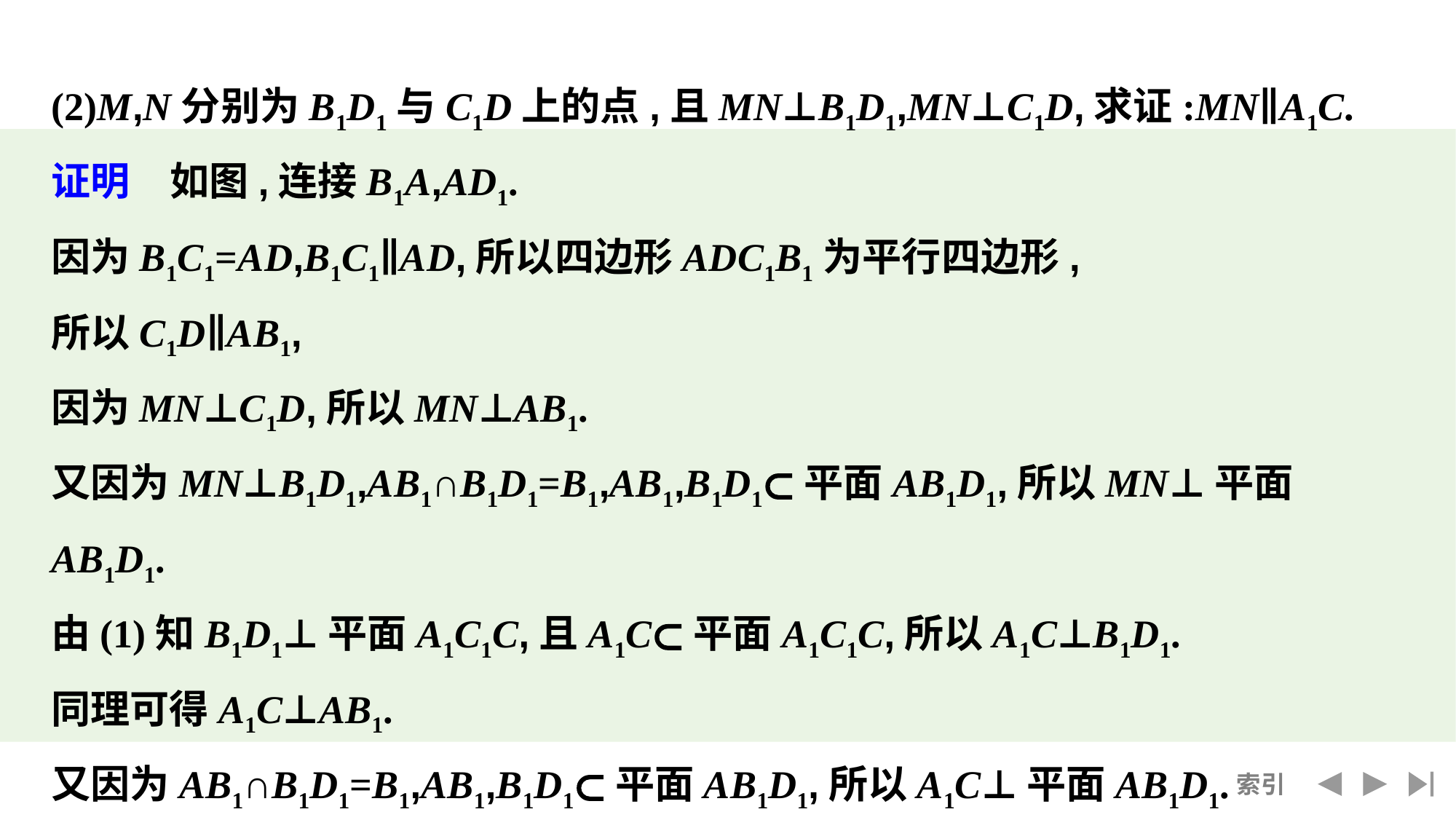

(2)M,N分别为B1D1与C1D上的点,且MN⊥B1D1,MN⊥C1D,求证:MN∥A1C.
证明　如图,连接B1A,AD1.
因为B1C1=AD,B1C1∥AD,所以四边形ADC1B1为平行四边形,
所以C1D∥AB1,
因为MN⊥C1D,所以MN⊥AB1.
又因为MN⊥B1D1,AB1∩B1D1=B1,AB1,B1D1⊂平面AB1D1,所以MN⊥平面AB1D1.
由(1)知B1D1⊥平面A1C1C,且A1C⊂平面A1C1C,所以A1C⊥B1D1.
同理可得A1C⊥AB1.
又因为AB1∩B1D1=B1,AB1,B1D1⊂平面AB1D1,所以A1C⊥平面AB1D1.
所以MN∥A1C.